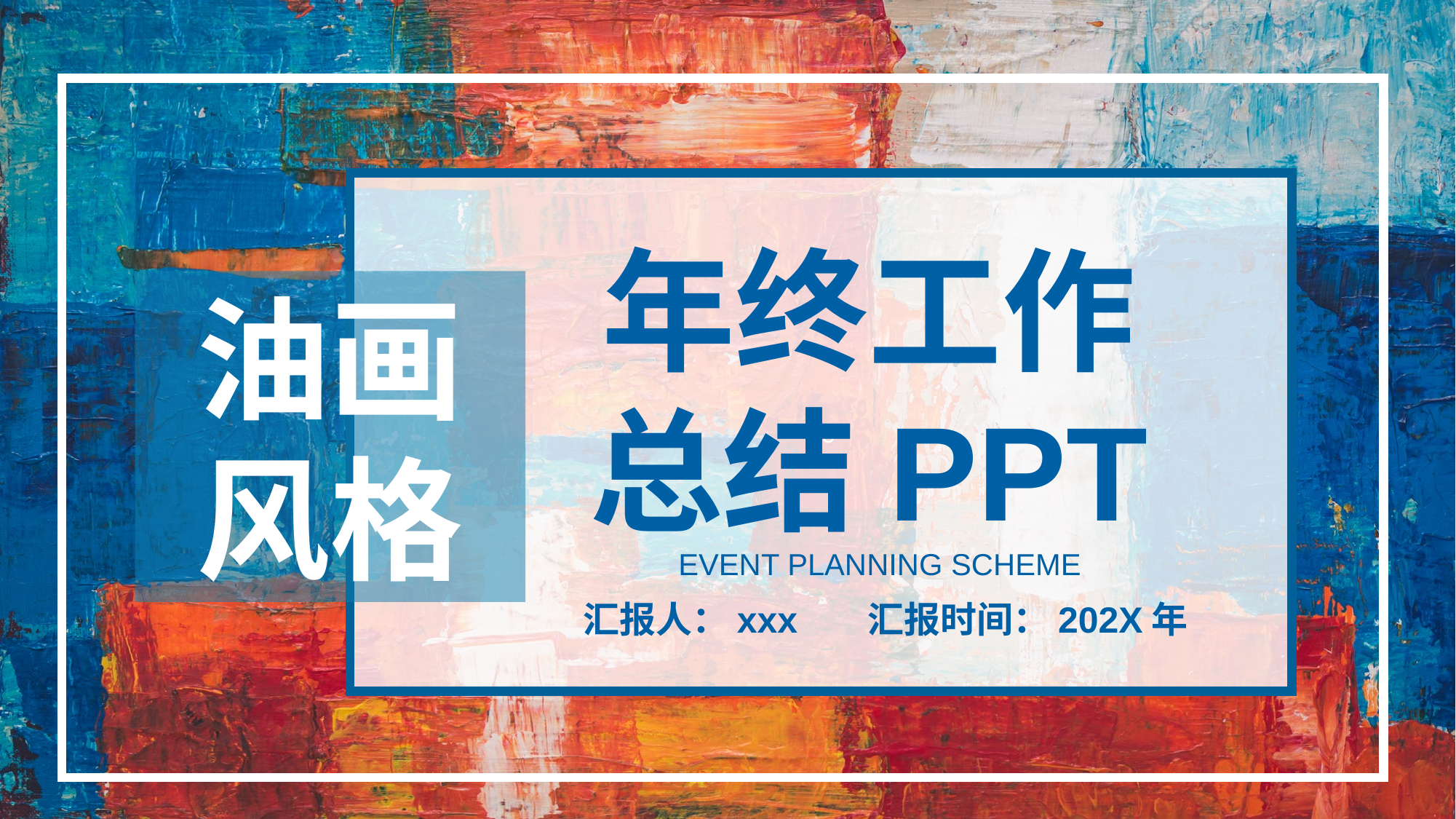

20
年终工作
总结PPT
油画
风格
EVENT PLANNING SCHEME
汇报人：xxx      汇报时间：202X年